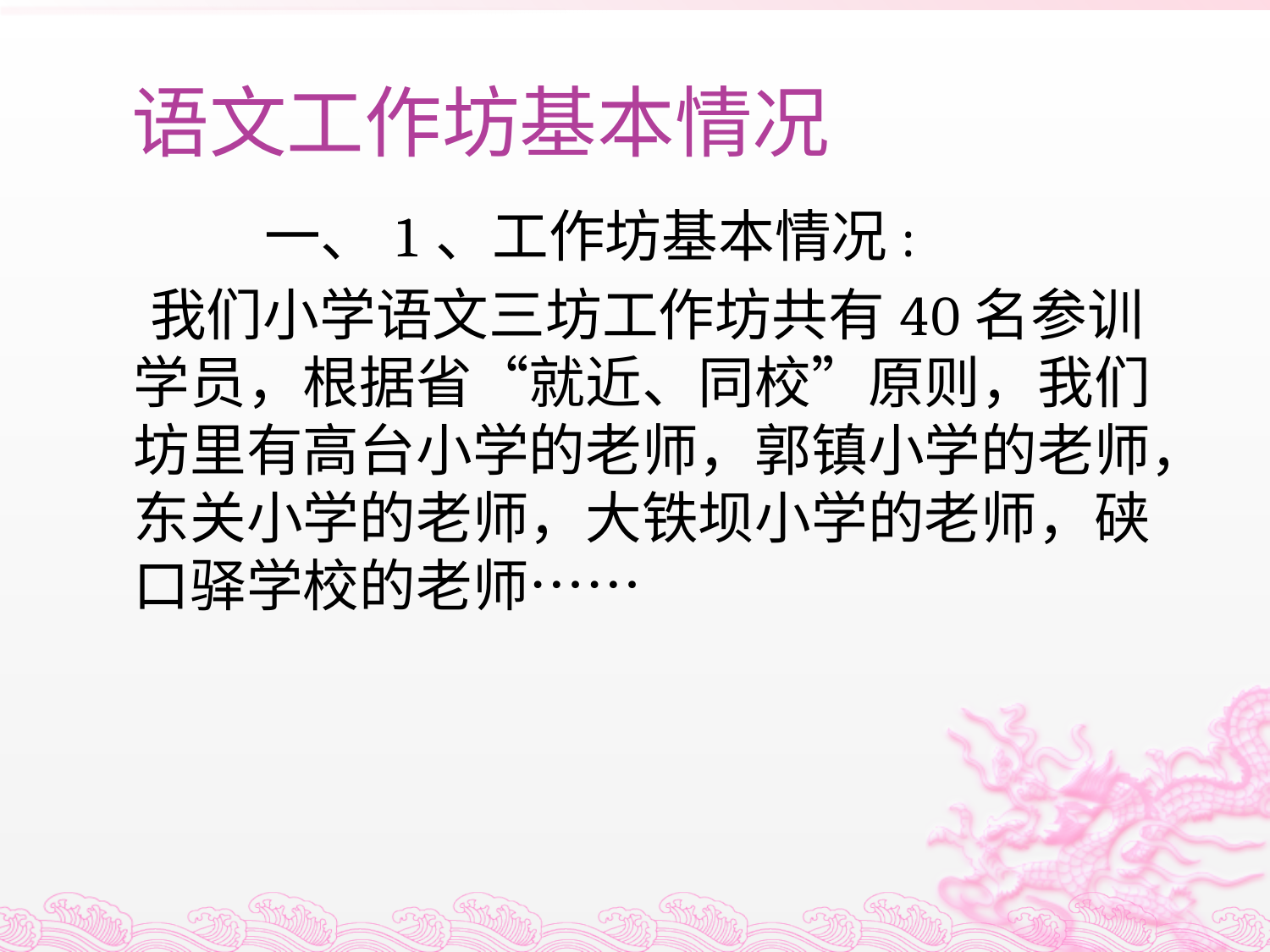

# 语文工作坊基本情况
             一、1、工作坊基本情况:
    我们小学语文三坊工作坊共有40名参训学员，根据省“就近、同校”原则，我们坊里有高台小学的老师，郭镇小学的老师，东关小学的老师，大铁坝小学的老师，硖口驿学校的老师……